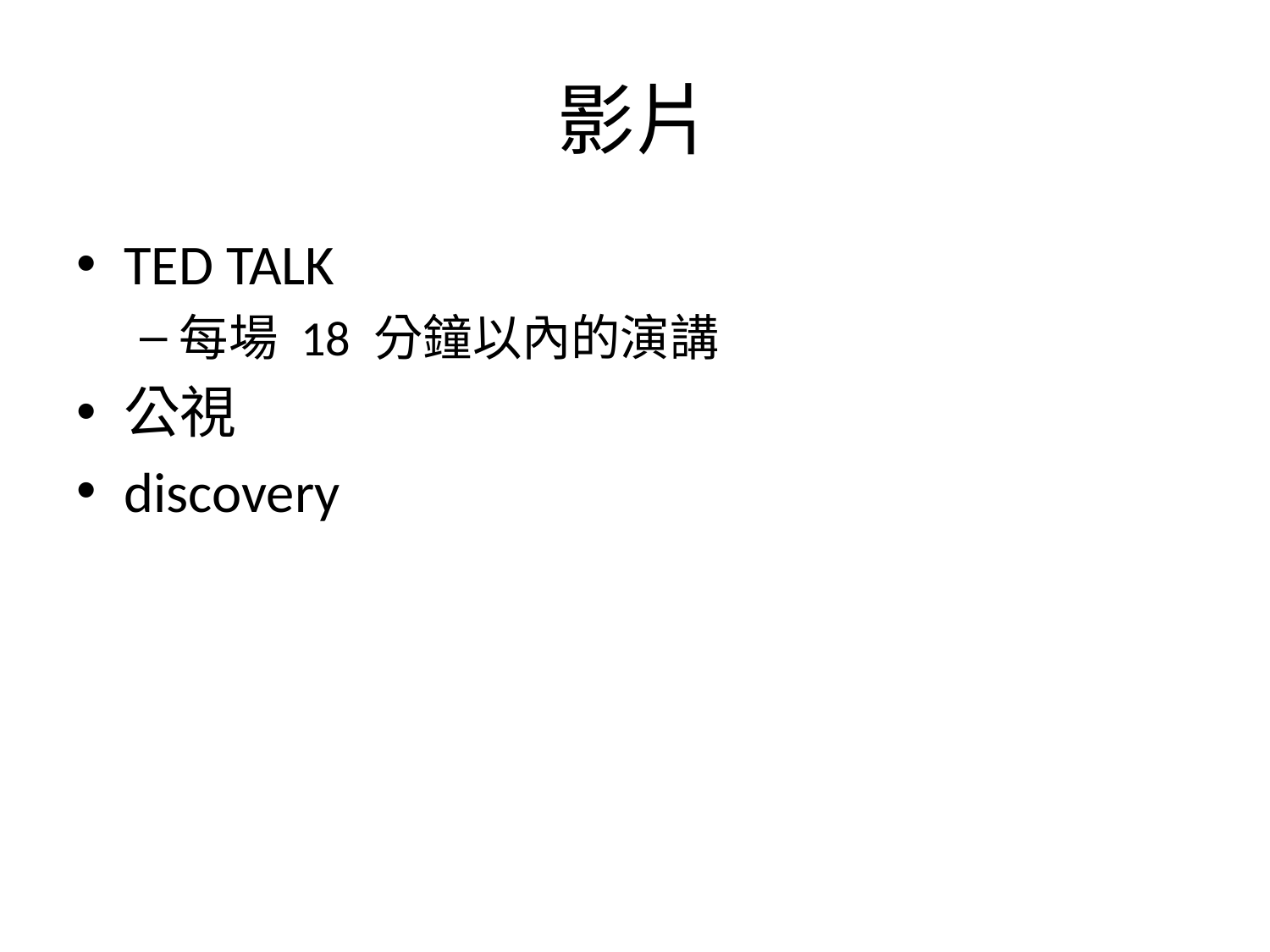

# 影片
TED TALK
每場 18 分鐘以內的演講
公視
discovery